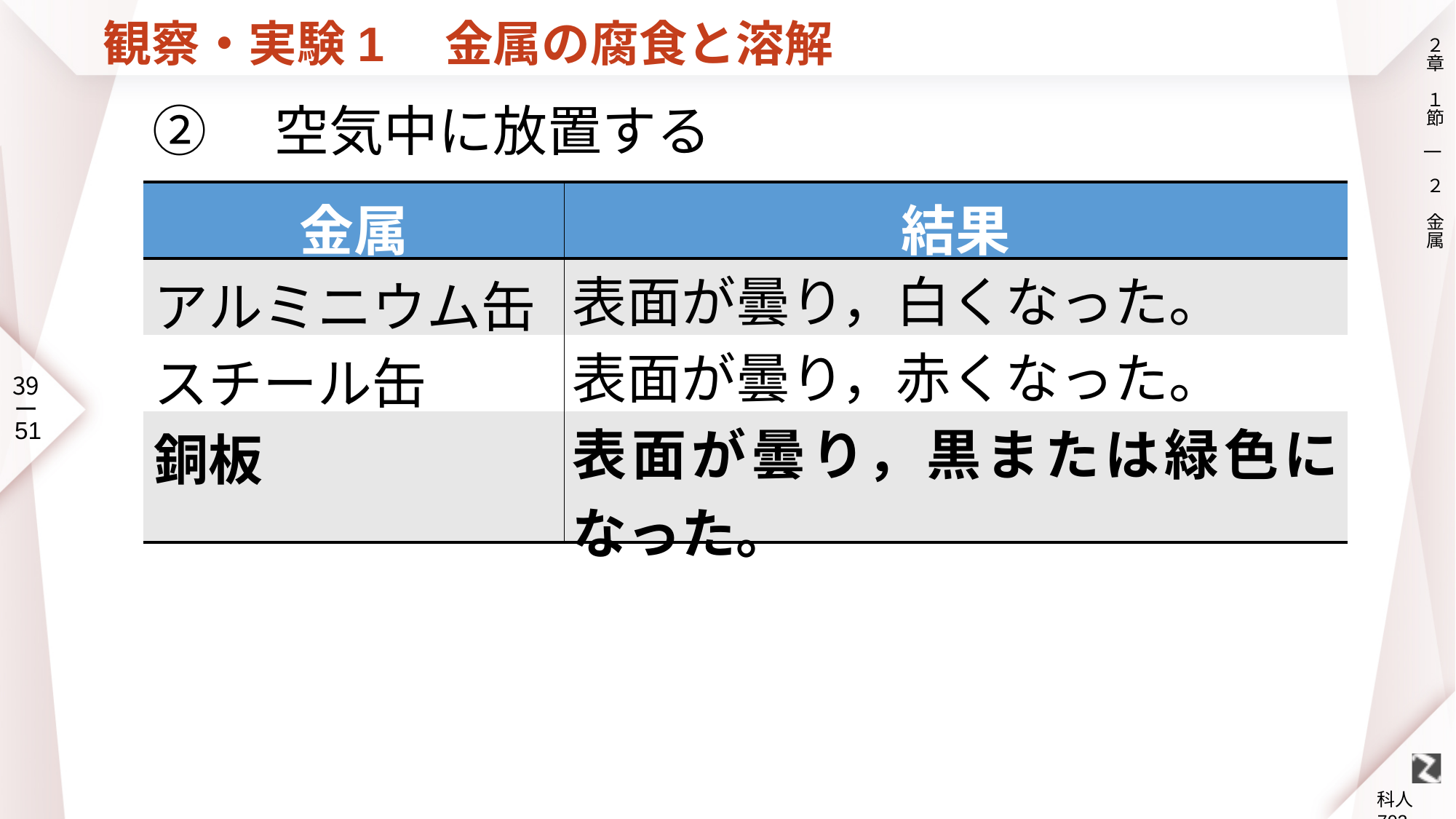

# 観察・実験1　金属の腐食と溶解
２章　１節　|　２　金属
②　空気中に放置する
| 金属 | 結果 |
| --- | --- |
| アルミニウム缶 | 表面が曇り，白くなった。 |
| スチール缶 | 表面が曇り，赤くなった。 |
| 銅板 | 表面が曇り，黒または緑色になった。 |